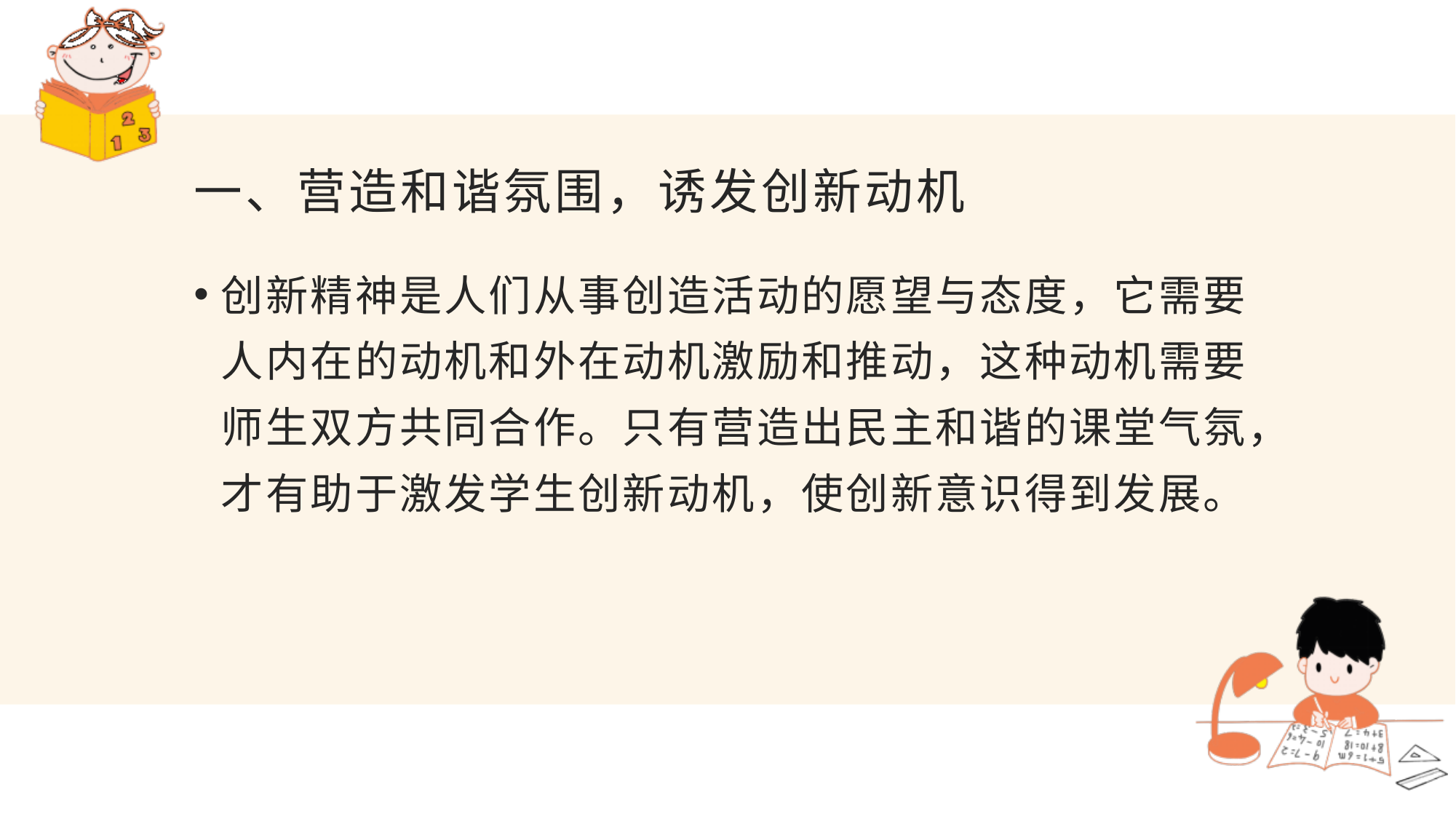

# 一、营造和谐氛围，诱发创新动机
创新精神是人们从事创造活动的愿望与态度，它需要人内在的动机和外在动机激励和推动，这种动机需要师生双方共同合作。只有营造出民主和谐的课堂气氛，才有助于激发学生创新动机，使创新意识得到发展。